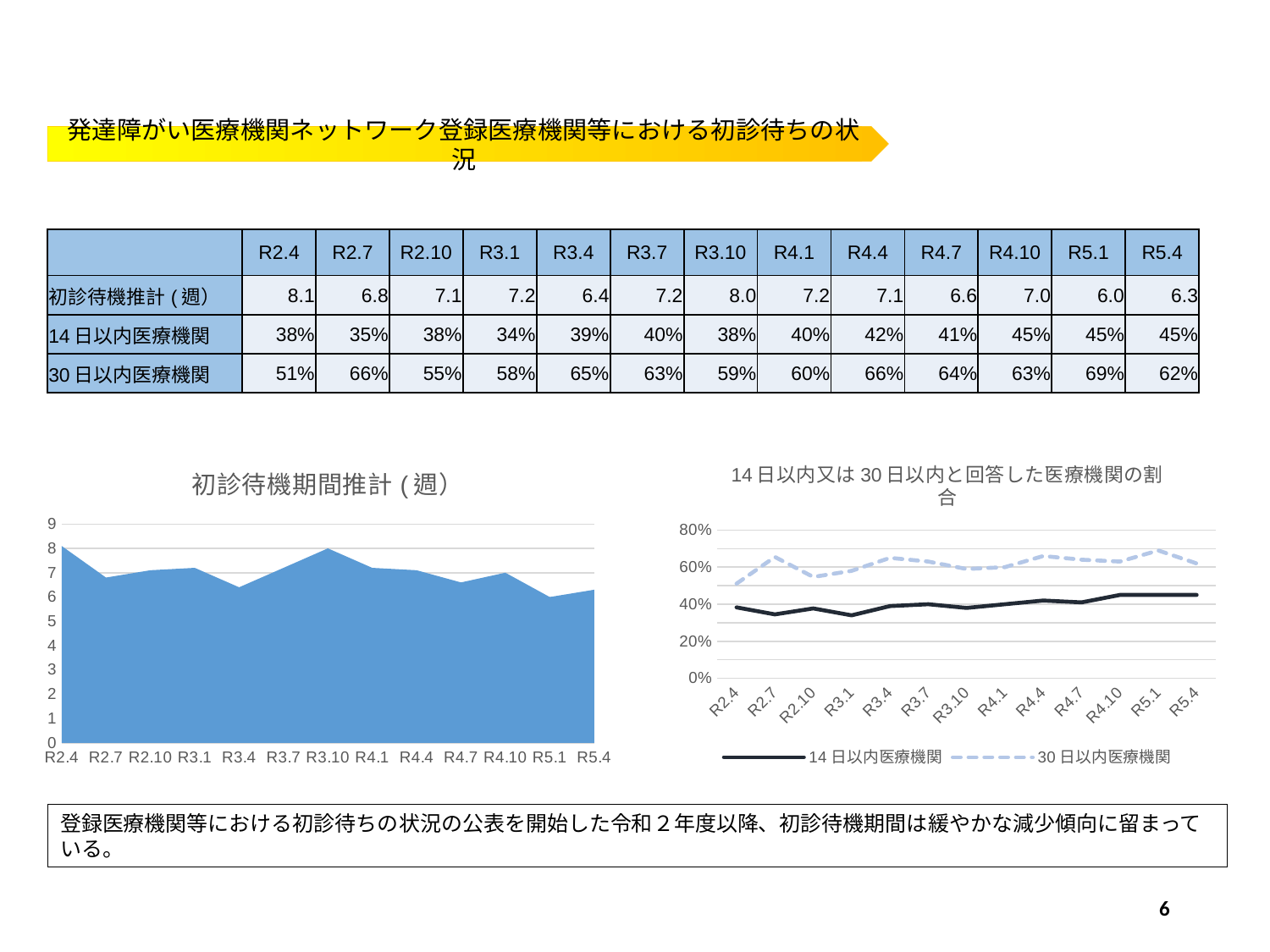

発達障がい医療機関ネットワーク登録医療機関等における初診待ちの状況
|  | R2.4 | R2.7 | R2.10 | R3.1 | R3.4 | R3.7 | R3.10 | R4.1 | R4.4 | R4.7 | R4.10 | R5.1 | R5.4 |
| --- | --- | --- | --- | --- | --- | --- | --- | --- | --- | --- | --- | --- | --- |
| 初診待機推計(週） | 8.1 | 6.8 | 7.1 | 7.2 | 6.4 | 7.2 | 8.0 | 7.2 | 7.1 | 6.6 | 7.0 | 6.0 | 6.3 |
| 14日以内医療機関 | 38% | 35% | 38% | 34% | 39% | 40% | 38% | 40% | 42% | 41% | 45% | 45% | 45% |
| 30日以内医療機関 | 51% | 66% | 55% | 58% | 65% | 63% | 59% | 60% | 66% | 64% | 63% | 69% | 62% |

### Chart: 初診待機期間推計(週）

| Category | 初診待機推計(週） |
|---|---|
| R2.4 | 8.1 |
| R2.7 | 6.8 |
| R2.10 | 7.1 |
| R3.1 | 7.2 |
| R3.4 | 6.4 |
| R3.7 | 7.2 |
| R3.10 | 8.0 |
| R4.1 | 7.2 |
| R4.4 | 7.1 |
| R4.7 | 6.6 |
| R4.10 | 7.0 |
| R5.1 | 6.0 |
| R5.4 | 6.3 |

### Chart: 14日以内又は30日以内と回答した医療機関の割合

| Category | 14日以内医療機関 | 30日以内医療機関 |
|---|---|---|
| R2.4 | 0.383 | 0.511 |
| R2.7 | 0.345 | 0.655 |
| R2.10 | 0.377 | 0.547 |
| R3.1 | 0.34 | 0.58 |
| R3.4 | 0.39 | 0.65 |
| R3.7 | 0.4 | 0.63 |
| R3.10 | 0.38 | 0.59 |
| R4.1 | 0.4 | 0.6 |
| R4.4 | 0.42 | 0.66 |
| R4.7 | 0.41 | 0.64 |
| R4.10 | 0.45 | 0.63 |
| R5.1 | 0.45 | 0.69 |
| R5.4 | 0.45 | 0.62 |
登録医療機関等における初診待ちの状況の公表を開始した令和２年度以降、初診待機期間は緩やかな減少傾向に留まっている。
6